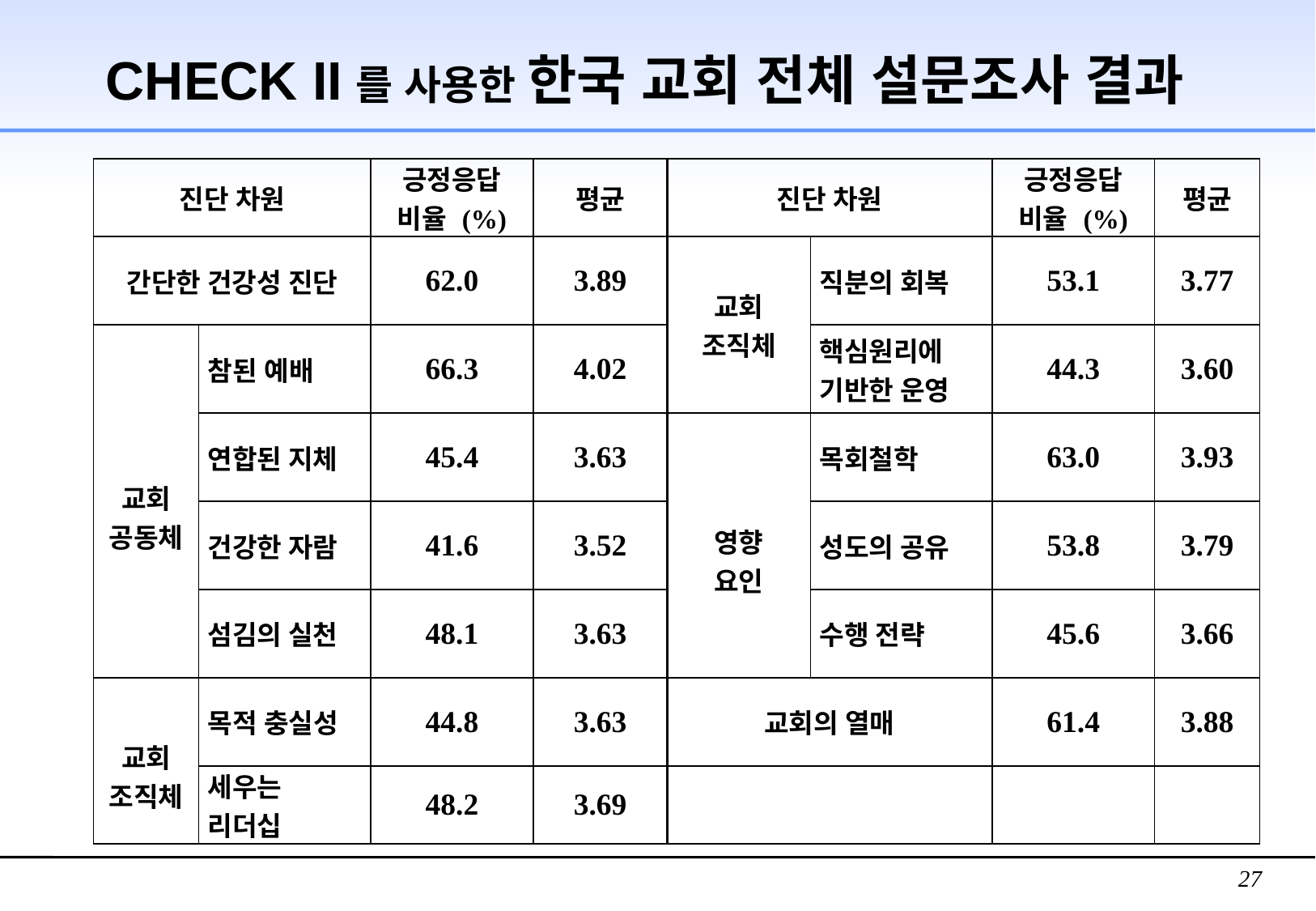

# CHECK II를 사용한 한국 교회 전체 설문조사 결과
| 진단 차원 |  | 긍정응답 비율 (%) | 평균 | 진단 차원 |  | 긍정응답 비율 (%) | 평균 |
| --- | --- | --- | --- | --- | --- | --- | --- |
| 간단한 건강성 진단 |  | 62.0 | 3.89 | 교회 조직체 | 직분의 회복 | 53.1 | 3.77 |
| 교회 공동체 | 참된 예배 | 66.3 | 4.02 |  | 핵심원리에 기반한 운영 | 44.3 | 3.60 |
|  | 연합된 지체 | 45.4 | 3.63 | 영향 요인 | 목회철학 | 63.0 | 3.93 |
|  | 건강한 자람 | 41.6 | 3.52 |  | 성도의 공유 | 53.8 | 3.79 |
|  | 섬김의 실천 | 48.1 | 3.63 |  | 수행 전략 | 45.6 | 3.66 |
| 교회 조직체 | 목적 충실성 | 44.8 | 3.63 | 교회의 열매 |  | 61.4 | 3.88 |
|  | 세우는 리더십 | 48.2 | 3.69 |  |  |  |  |
27